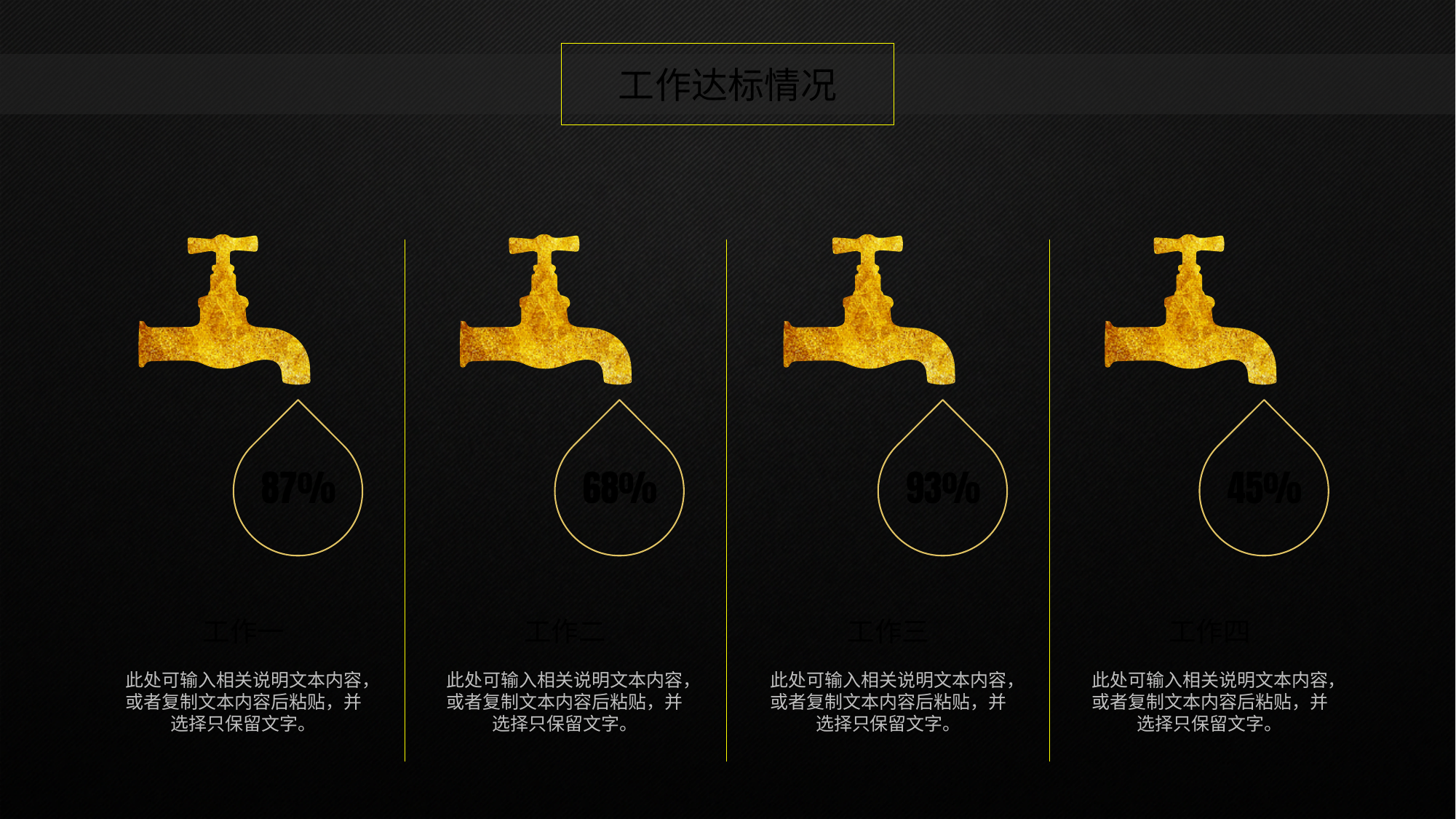

工作达标情况

87%
68%
93%
45%
工作一
工作二
工作三
工作四
此处可输入相关说明文本内容，或者复制文本内容后粘贴，并选择只保留文字。
此处可输入相关说明文本内容，或者复制文本内容后粘贴，并选择只保留文字。
此处可输入相关说明文本内容，或者复制文本内容后粘贴，并选择只保留文字。
此处可输入相关说明文本内容，或者复制文本内容后粘贴，并选择只保留文字。